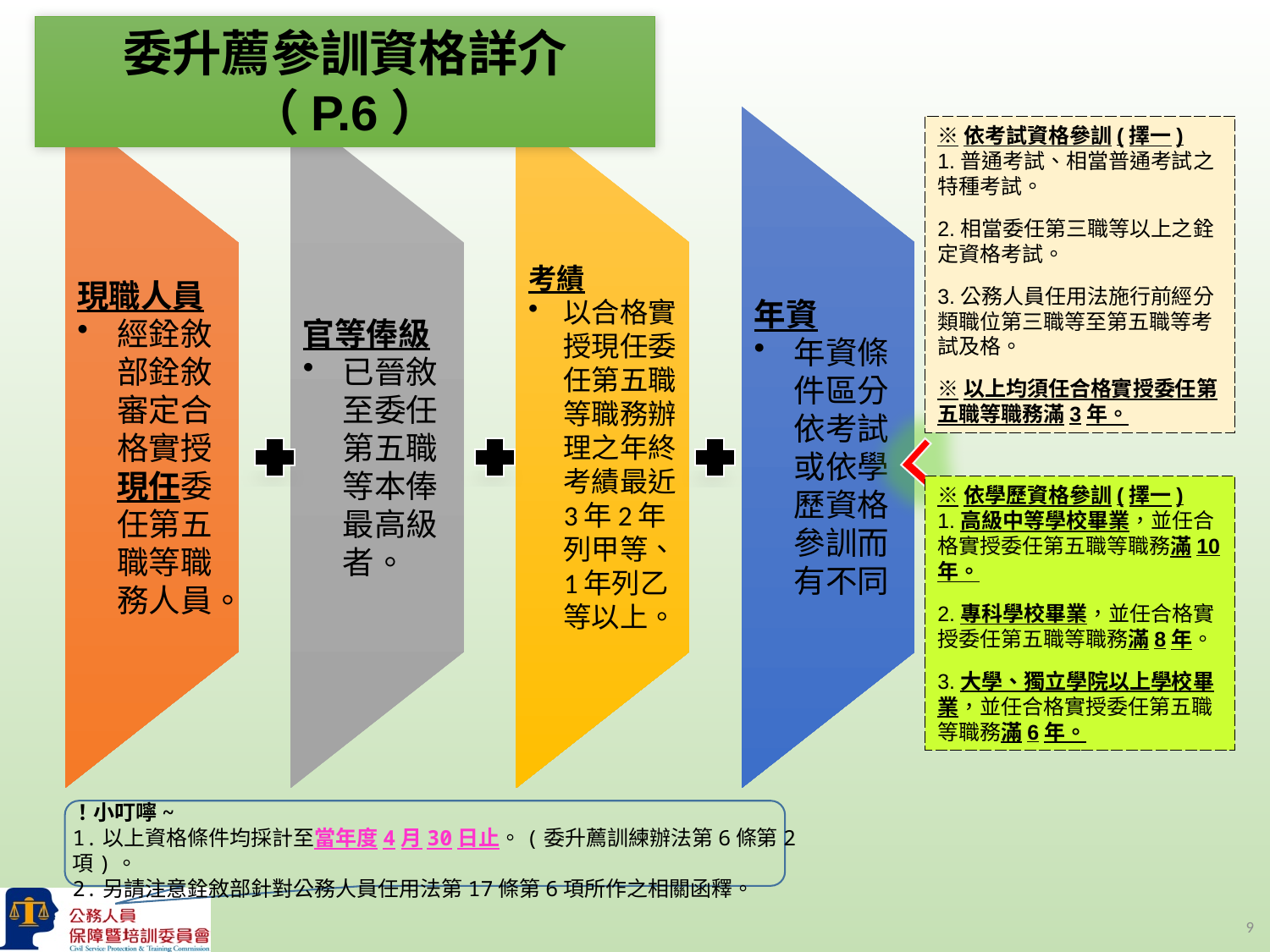

委升薦參訓資格詳介（P.6）
現職人員
經銓敘部銓敘審定合格實授現任委任第五職等職務人員。
考績
以合格實授現任委任第五職等職務辦理之年終考績最近3年2年列甲等、1年列乙等以上。
年資
年資條件區分依考試或依學歷資格參訓而有不同
官等俸級
已晉敘至委任第五職等本俸最高級者。
※依考試資格參訓(擇一)
1.普通考試、相當普通考試之特種考試。

2.相當委任第三職等以上之銓定資格考試。

3.公務人員任用法施行前經分類職位第三職等至第五職等考試及格。

※以上均須任合格實授委任第五職等職務滿3年。

※依學歷資格參訓(擇一)
1.高級中等學校畢業，並任合格實授委任第五職等職務滿10年。

2.專科學校畢業，並任合格實授委任第五職等職務滿8年。

3.大學、獨立學院以上學校畢業，並任合格實授委任第五職等職務滿6年。
！小叮嚀~
1.以上資格條件均採計至當年度4月30日止。(委升薦訓練辦法第6條第2項)。
2.另請注意銓敘部針對公務人員任用法第17條第6項所作之相關函釋。

9